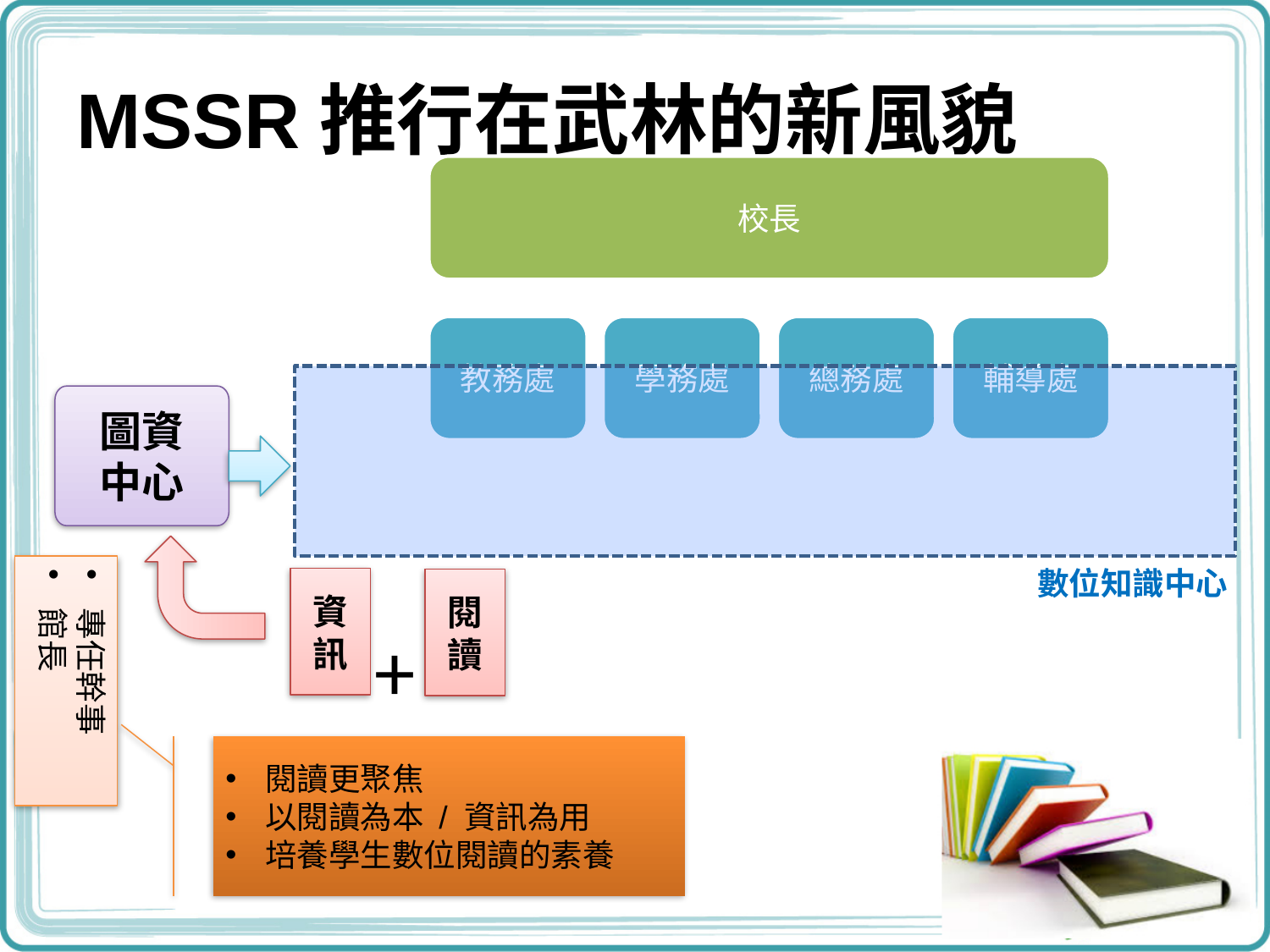

# MSSR推行在武林的新風貌
校長
教務處
學務處
總務處
輔導處

圖資
中心

專任幹事
館長
數位知識中心
資訊
閱讀
+
閱讀更聚焦
以閱讀為本 / 資訊為用
培養學生數位閱讀的素養